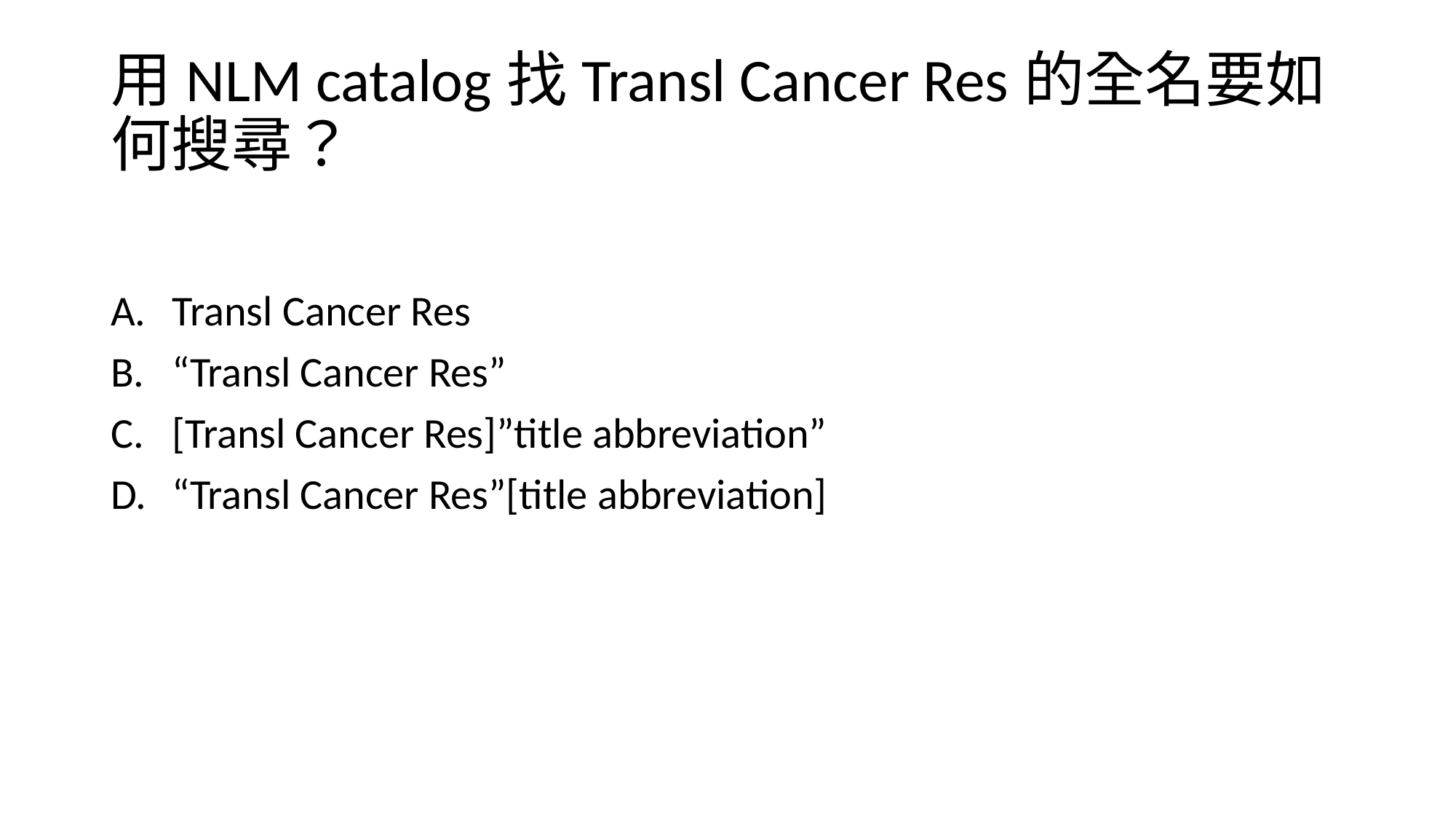

用NLM catalog找Transl Cancer Res的全名要如何搜尋？

Transl Cancer Res
“Transl Cancer Res”
[Transl Cancer Res]”title abbreviation”
“Transl Cancer Res”[title abbreviation]